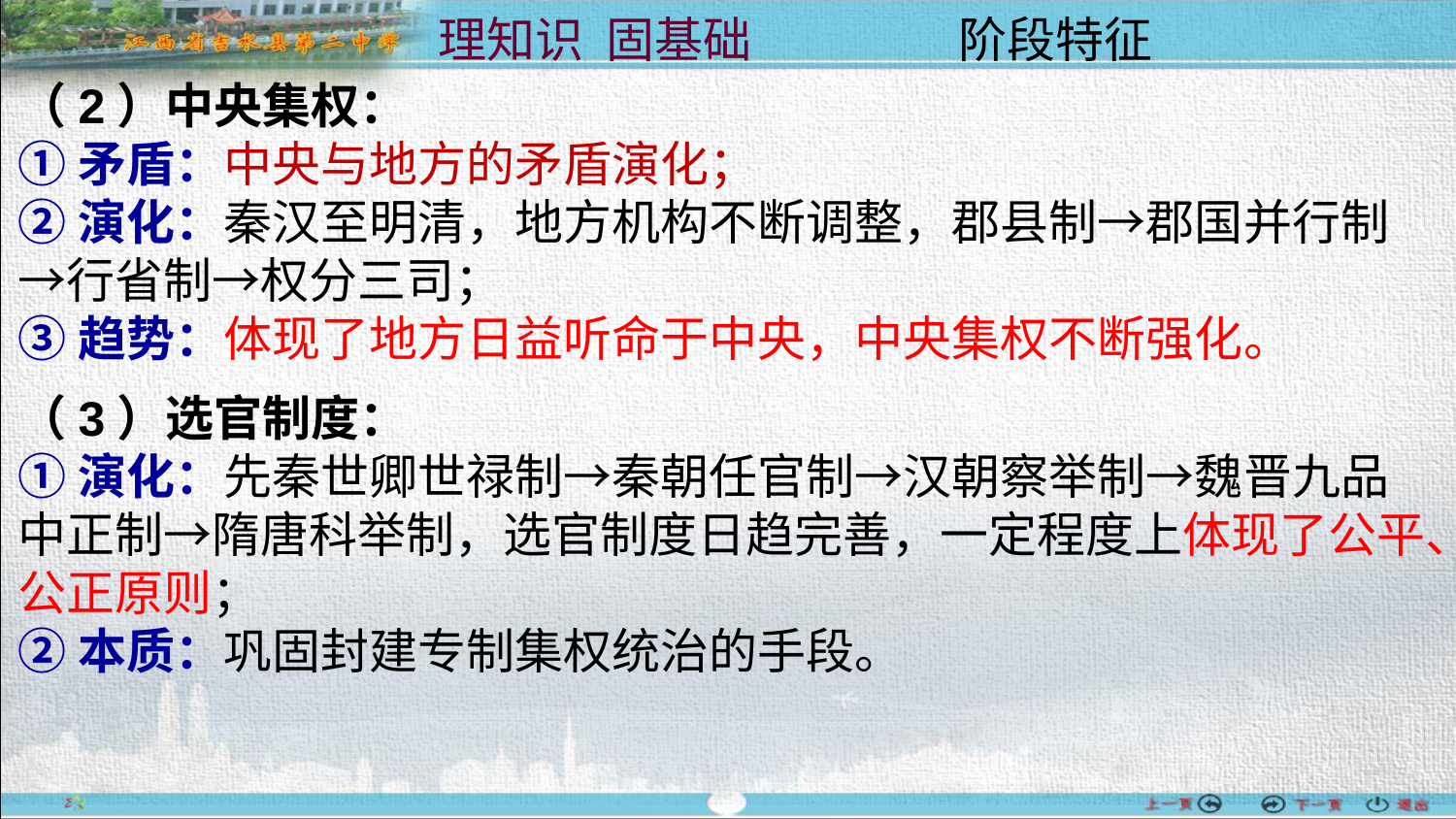

理知识  固基础                   阶段特征
（2）中央集权：
①矛盾：中央与地方的矛盾演化；
②演化：秦汉至明清，地方机构不断调整，郡县制→郡国并行制→行省制→权分三司；
③趋势：体现了地方日益听命于中央，中央集权不断强化。
（3）选官制度：
①演化：先秦世卿世禄制→秦朝任官制→汉朝察举制→魏晋九品中正制→隋唐科举制，选官制度日趋完善，一定程度上体现了公平、公正原则；
②本质：巩固封建专制集权统治的手段。